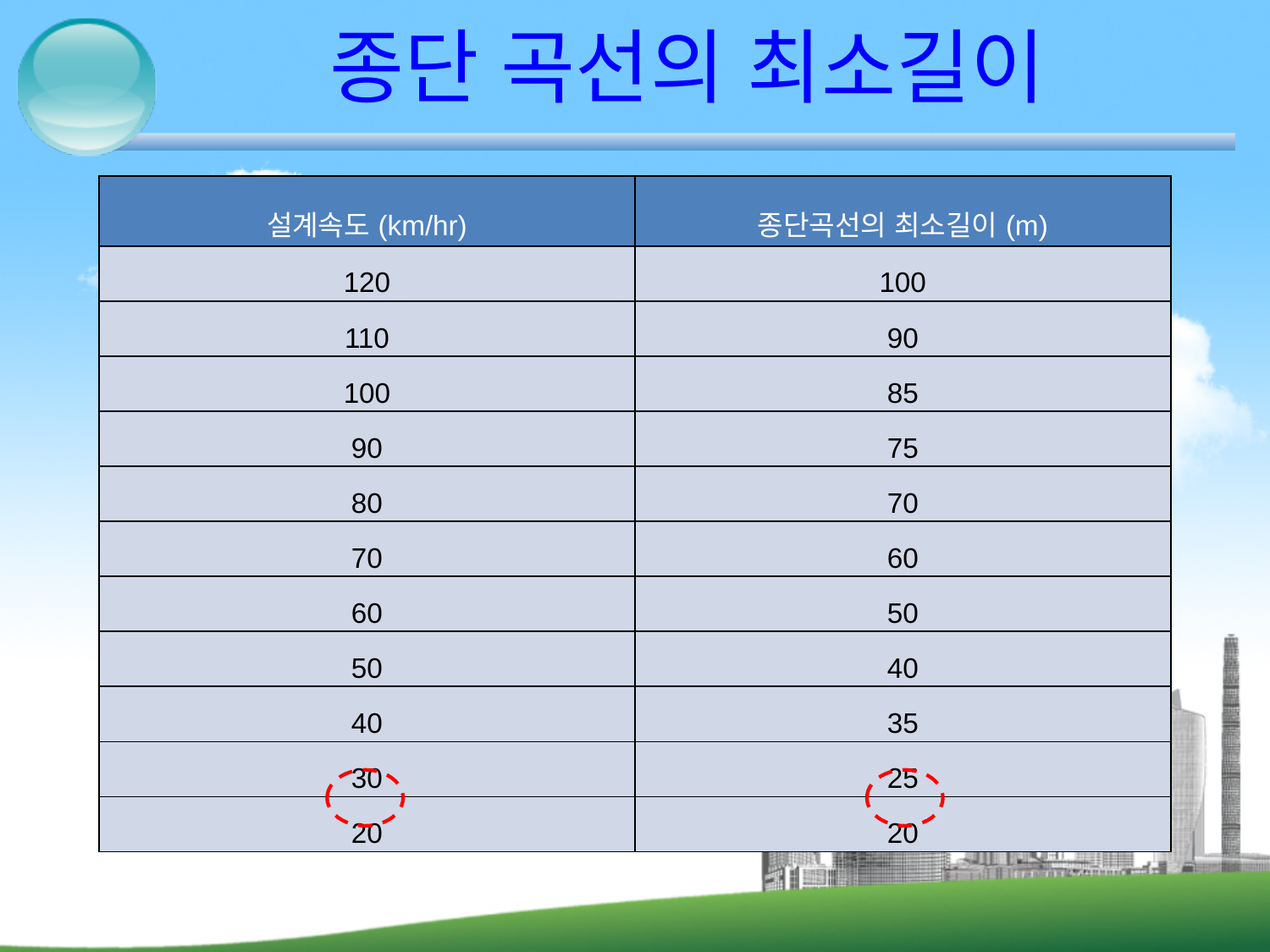

# 종단 곡선의 최소길이
| 설계속도(km/hr) | 종단곡선의 최소길이(m) |
| --- | --- |
| 120 | 100 |
| 110 | 90 |
| 100 | 85 |
| 90 | 75 |
| 80 | 70 |
| 70 | 60 |
| 60 | 50 |
| 50 | 40 |
| 40 | 35 |
| 30 | 25 |
| 20 | 20 |